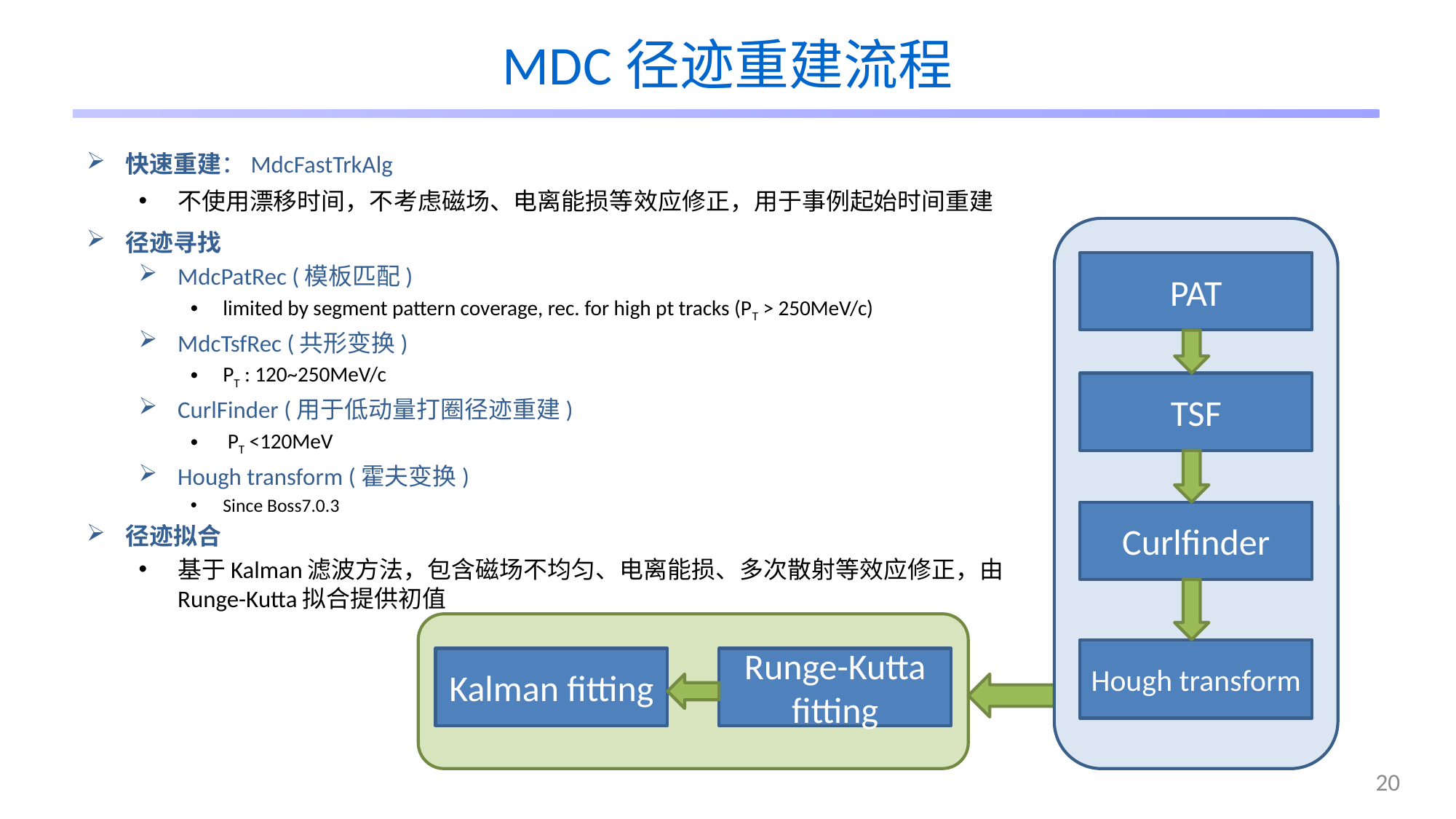

# MDC径迹重建流程
快速重建：MdcFastTrkAlg
不使用漂移时间，不考虑磁场、电离能损等效应修正，用于事例起始时间重建
径迹寻找
MdcPatRec (模板匹配)
limited by segment pattern coverage, rec. for high pt tracks (PT > 250MeV/c)
MdcTsfRec (共形变换)
PT : 120~250MeV/c
CurlFinder (用于低动量打圈径迹重建)
 PT <120MeV
Hough transform (霍夫变换)
Since Boss7.0.3
径迹拟合
基于Kalman滤波方法，包含磁场不均匀、电离能损、多次散射等效应修正，由Runge-Kutta拟合提供初值

PAT

TSF

Curlfinder

Hough transform

Kalman fitting
Runge-Kutta fitting

20